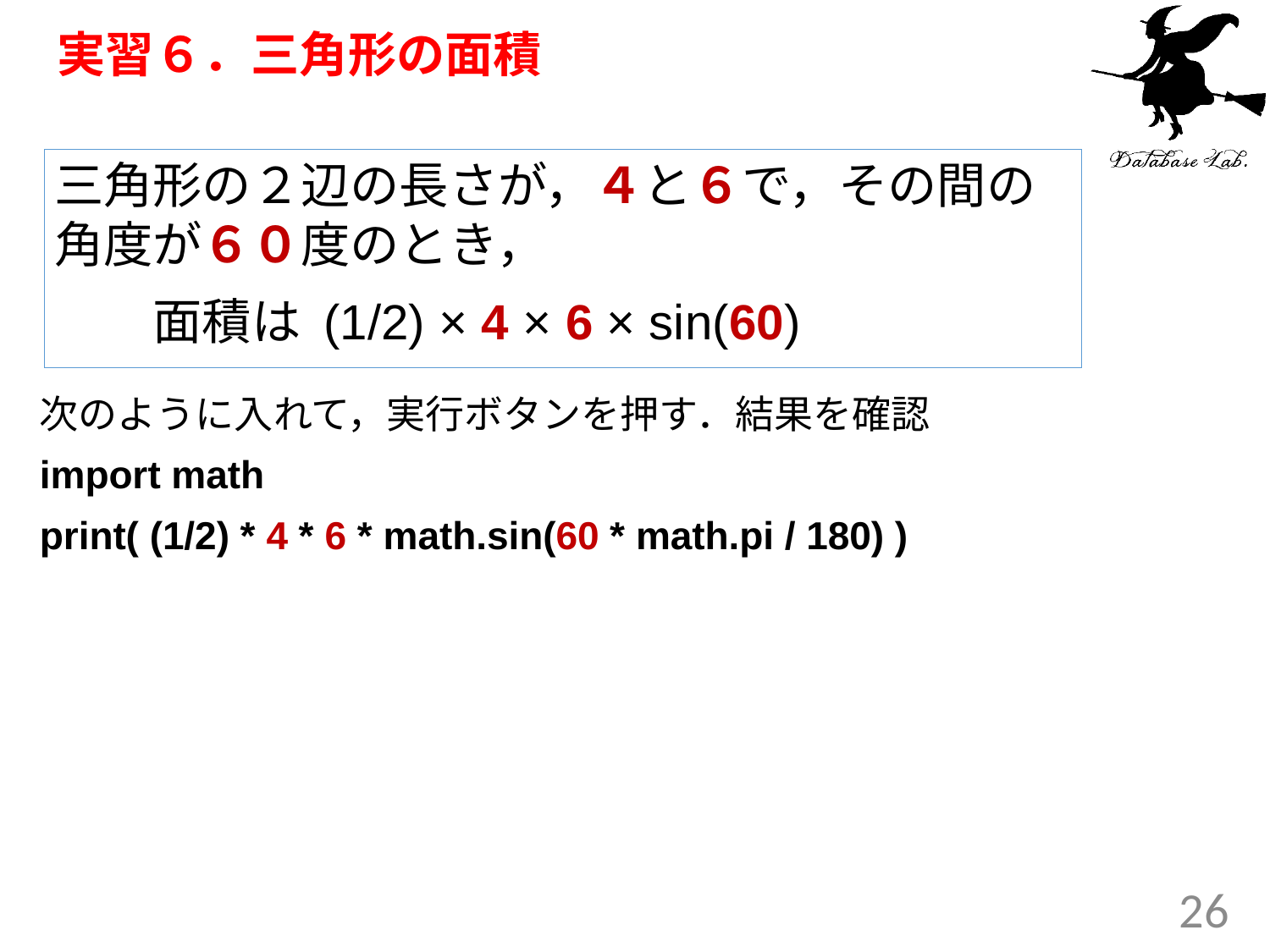

# 実習６．三角形の面積
三角形の２辺の長さが，４と６で，その間の角度が６０度のとき，
　　面積は (1/2) × 4 × 6 × sin(60)
次のように入れて，実行ボタンを押す．結果を確認
import math
print( (1/2) * 4 * 6 * math.sin(60 * math.pi / 180) )

26